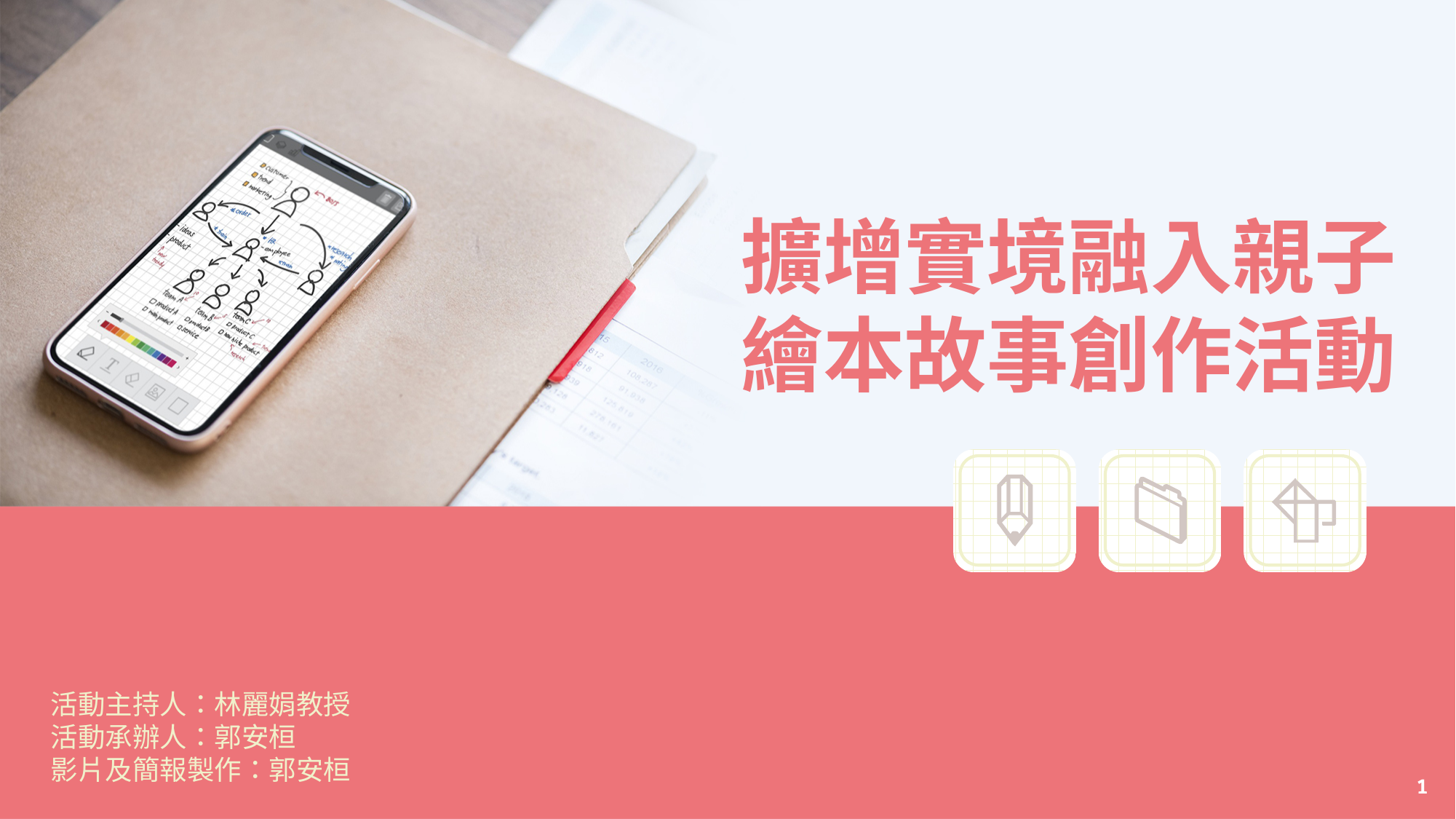

擴增實境融入親子繪本故事創作活動
活動主持人：林麗娟教授
活動承辦人：郭安桓
影片及簡報製作：郭安桓

1